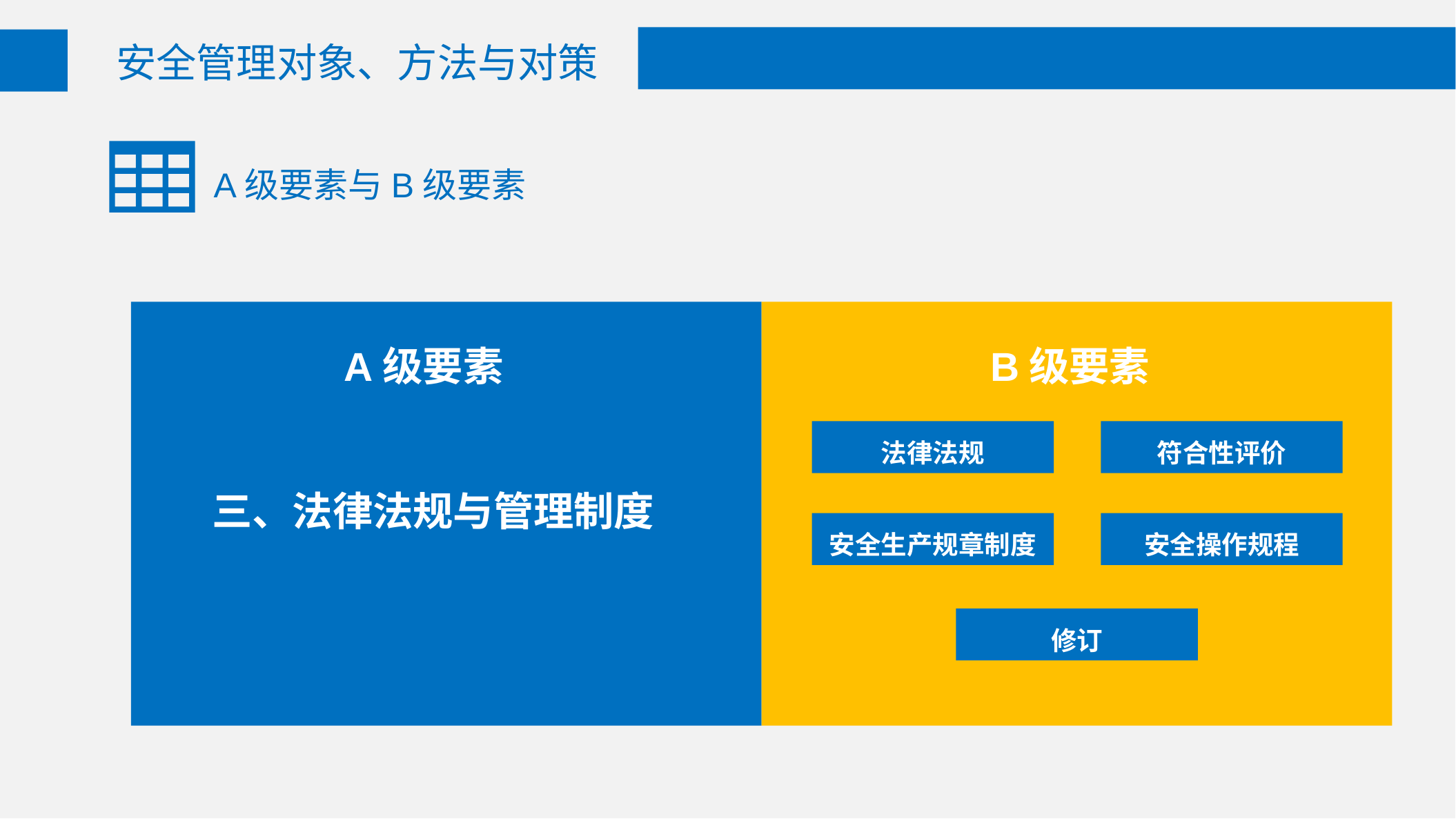

安全管理对象、方法与对策

A级要素与B级要素

A级要素
B级要素
法律法规
符合性评价
三、法律法规与管理制度
安全生产规章制度
安全操作规程
修订